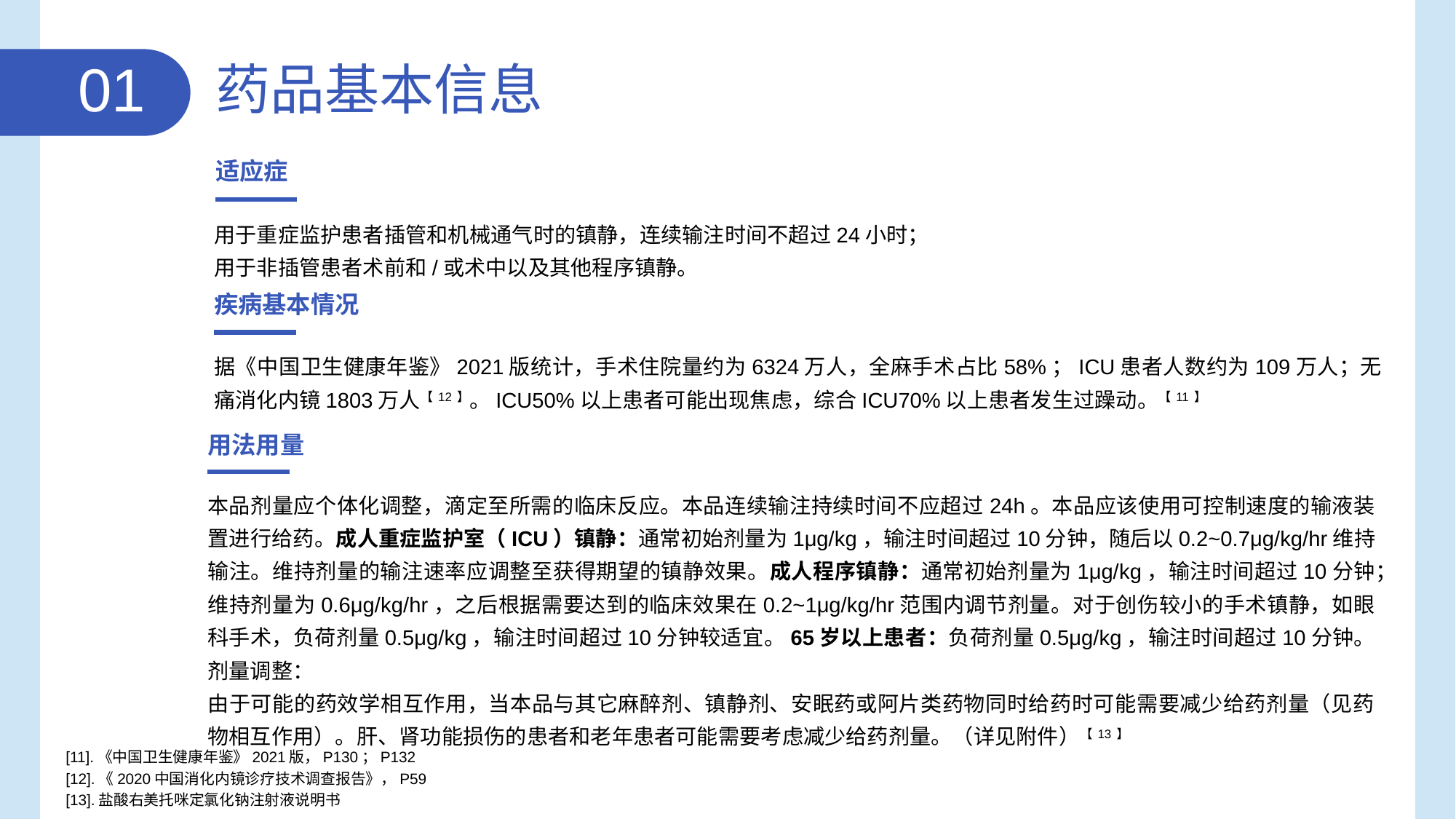

01
药品基本信息
适应症
用于重症监护患者插管和机械通气时的镇静，连续输注时间不超过24小时；
用于非插管患者术前和/或术中以及其他程序镇静。
疾病基本情况
据《中国卫生健康年鉴》2021版统计，手术住院量约为6324万人，全麻手术占比58%；ICU患者人数约为109万人；无痛消化内镜1803万人【12】。ICU50%以上患者可能出现焦虑，综合ICU70%以上患者发生过躁动。【11】
用法用量
本品剂量应个体化调整，滴定至所需的临床反应。本品连续输注持续时间不应超过24h。本品应该使用可控制速度的输液装置进行给药。成人重症监护室（ICU）镇静：通常初始剂量为1μg/kg，输注时间超过10分钟，随后以0.2~0.7μg/kg/hr维持输注。维持剂量的输注速率应调整至获得期望的镇静效果。成人程序镇静：通常初始剂量为1μg/kg，输注时间超过10分钟；维持剂量为0.6μg/kg/hr，之后根据需要达到的临床效果在0.2~1μg/kg/hr范围内调节剂量。对于创伤较小的手术镇静，如眼科手术，负荷剂量0.5μg/kg，输注时间超过10分钟较适宜。65岁以上患者：负荷剂量0.5μg/kg，输注时间超过10分钟。剂量调整：
由于可能的药效学相互作用，当本品与其它麻醉剂、镇静剂、安眠药或阿片类药物同时给药时可能需要减少给药剂量（见药物相互作用）。肝、肾功能损伤的患者和老年患者可能需要考虑减少给药剂量。（详见附件）【13】
[11].《中国卫生健康年鉴》2021版，P130；P132
[12].《2020中国消化内镜诊疗技术调查报告》，P59
[13].盐酸右美托咪定氯化钠注射液说明书